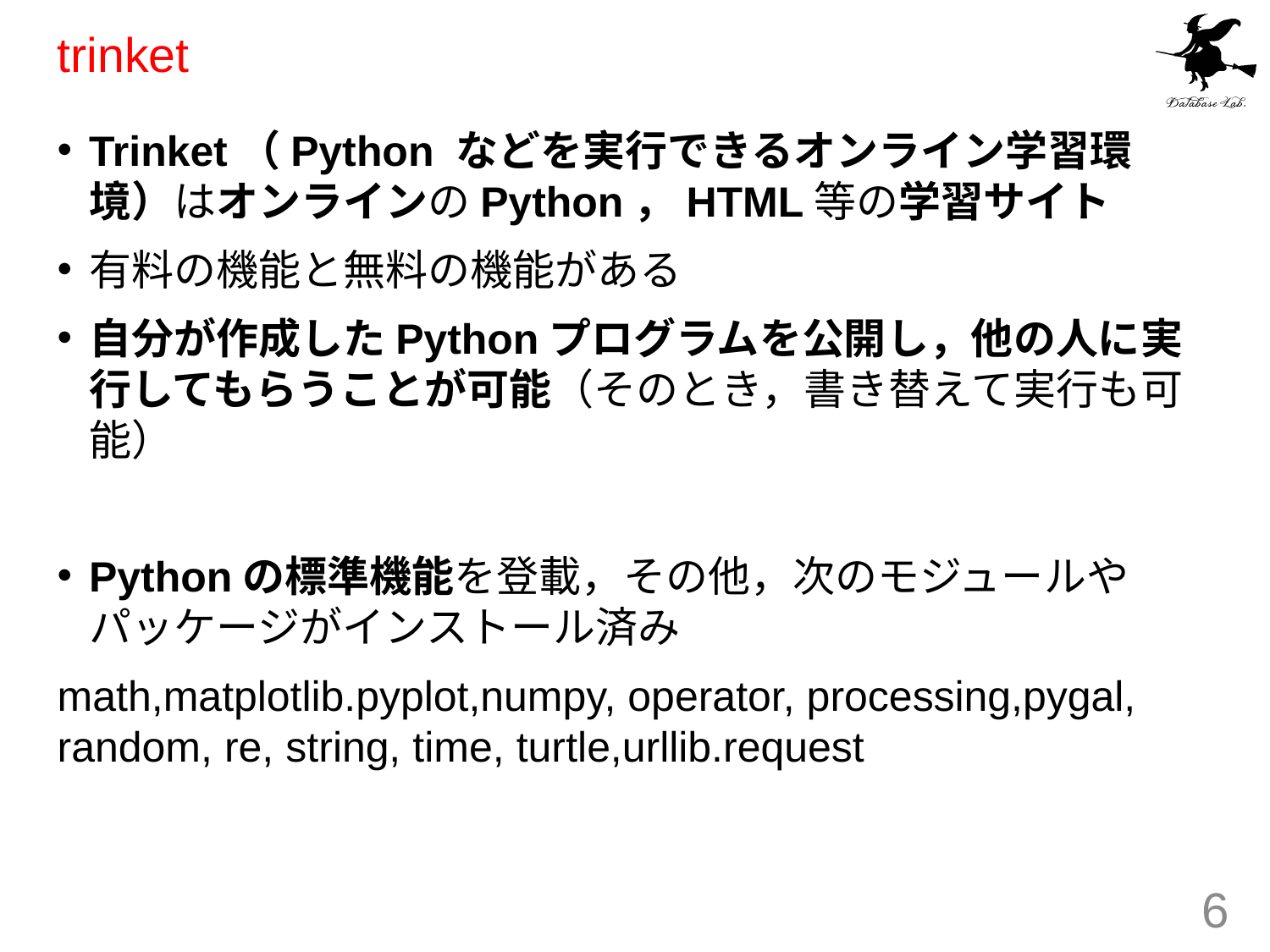

# trinket
Trinket（Python などを実行できるオンライン学習環境）はオンラインのPython，HTML等の学習サイト
有料の機能と無料の機能がある
自分が作成したPythonプログラムを公開し，他の人に実行してもらうことが可能（そのとき，書き替えて実行も可能）

Pythonの標準機能を登載，その他，次のモジュールやパッケージがインストール済み
math,matplotlib.pyplot,numpy, operator, processing,pygal, random, re, string, time, turtle,urllib.request
6